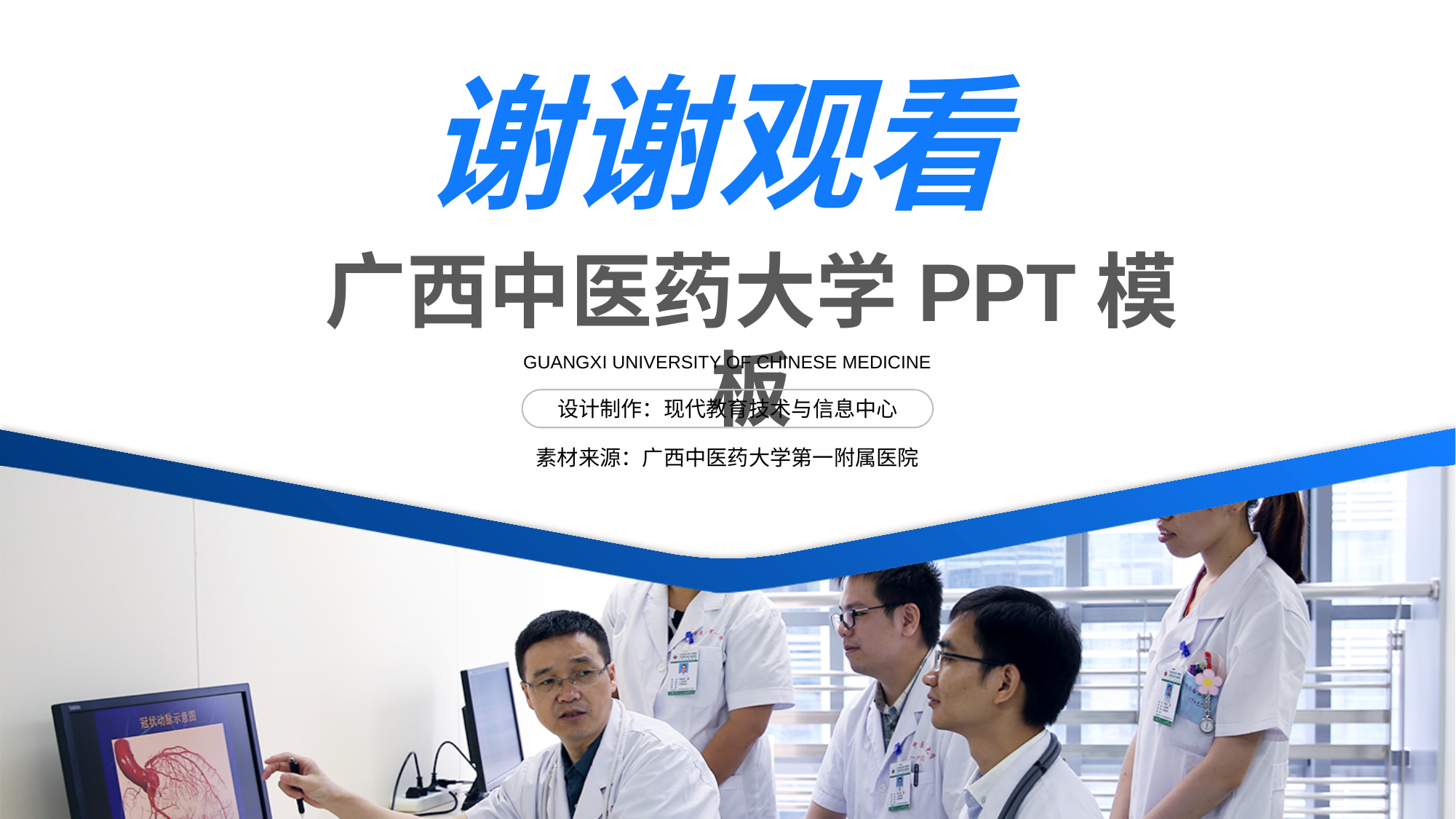

谢谢观看
广西中医药大学PPT模板
GUANGXI UNIVERSITY OF CHINESE MEDICINE

设计制作：现代教育技术与信息中心
素材来源：广西中医药大学第一附属医院